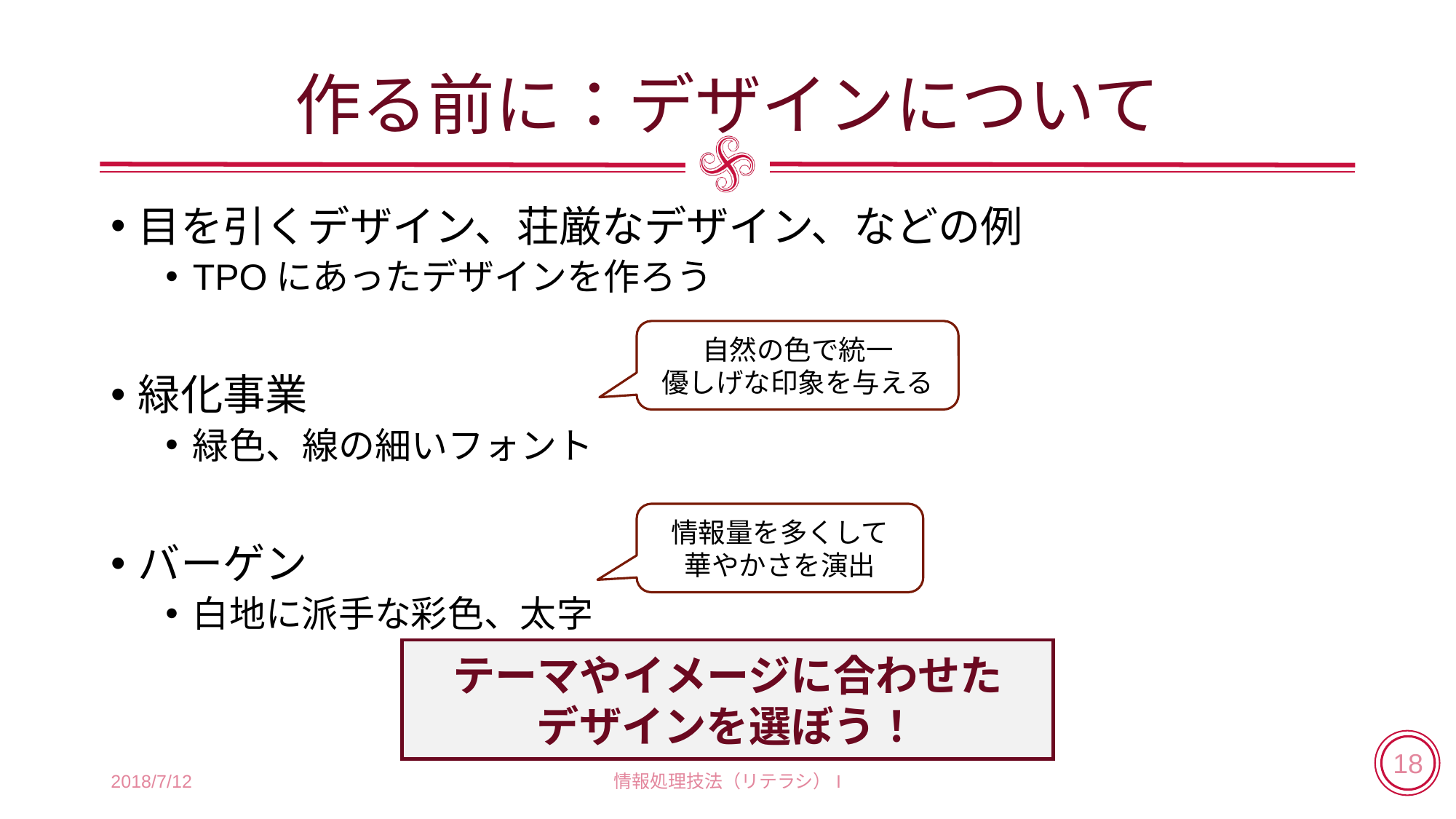

# 作る前に：デザインについて
目を引くデザイン、荘厳なデザイン、などの例
TPOにあったデザインを作ろう

緑化事業
緑色、線の細いフォント

バーゲン
白地に派手な彩色、太字

自然の色で統一
優しげな印象を与える
情報量を多くして
華やかさを演出
テーマやイメージに合わせた
デザインを選ぼう！
2018/7/12
情報処理技法（リテラシ）I